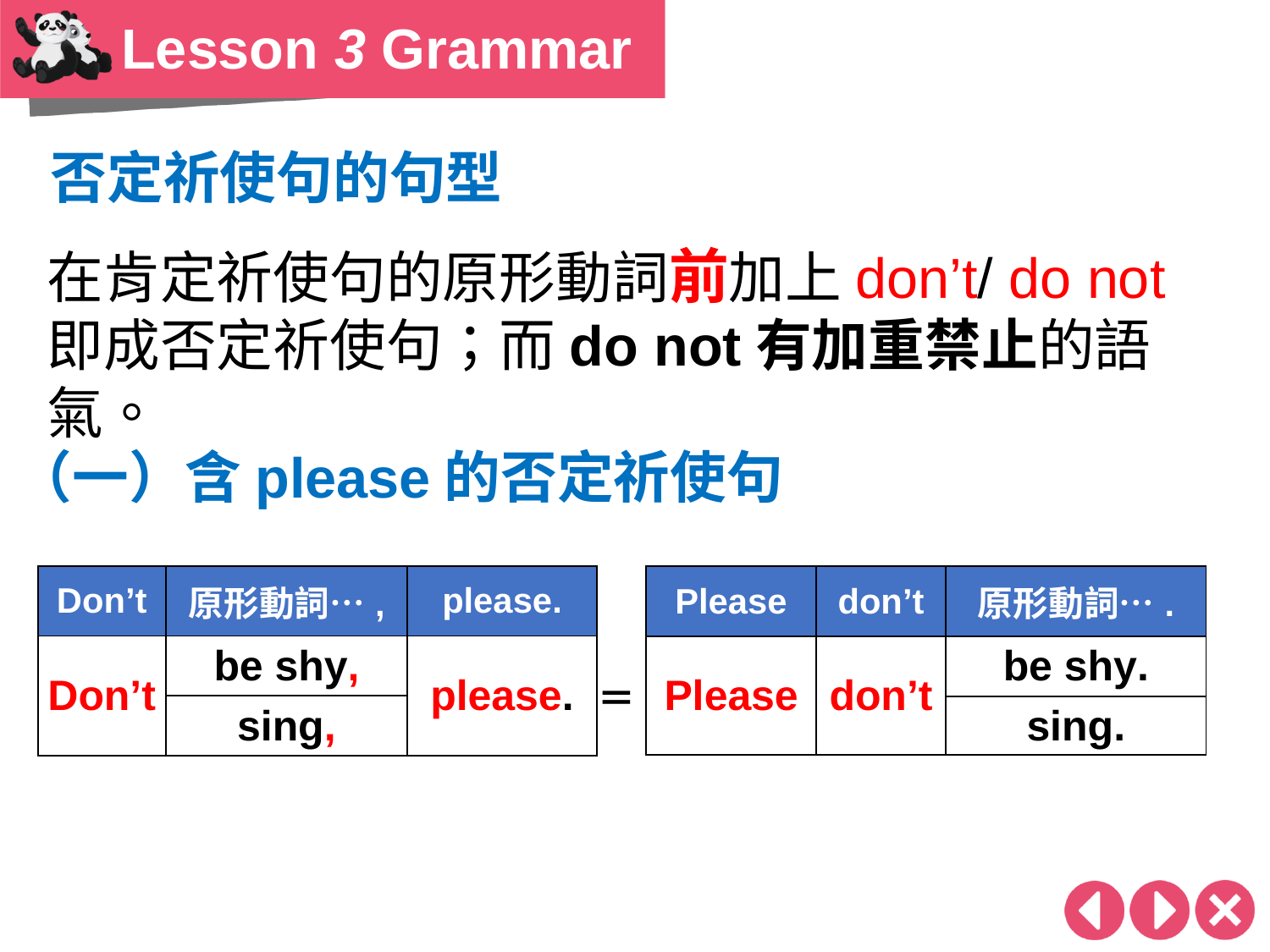

Lesson 3 Grammar
否定祈使句的句型
在肯定祈使句的原形動詞前加上don’t/ do not即成否定祈使句；而do not有加重禁止的語氣。
（一）含please的否定祈使句
| Don’t | 原形動詞…, | please. |
| --- | --- | --- |
| Don’t | be shy, | please. |
|  | sing, |  |
|  | Please | don’t | 原形動詞…. |
| --- | --- | --- | --- |
| ＝ | Please | don’t | be shy. |
|  |  |  | sing. |